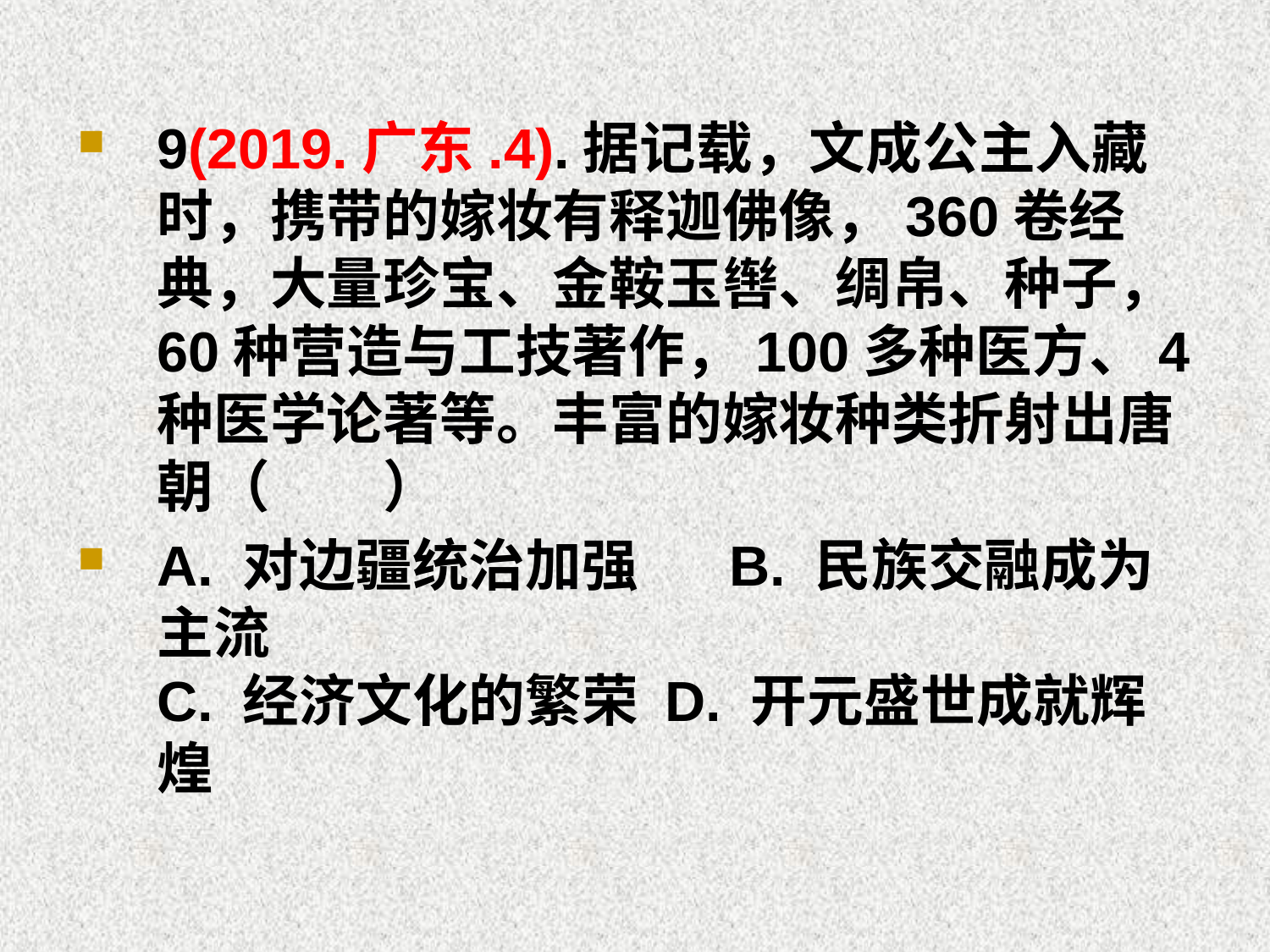

#
9(2019.广东.4).据记载，文成公主入藏时，携带的嫁妆有释迦佛像，360卷经典，大量珍宝、金鞍玉辔、绸帛、种子，60种营造与工技著作，100多种医方、4种医学论著等。丰富的嫁妆种类折射出唐朝（　　）
A. 对边疆统治加强      B. 民族交融成为主流
C. 经济文化的繁荣	D. 开元盛世成就辉煌